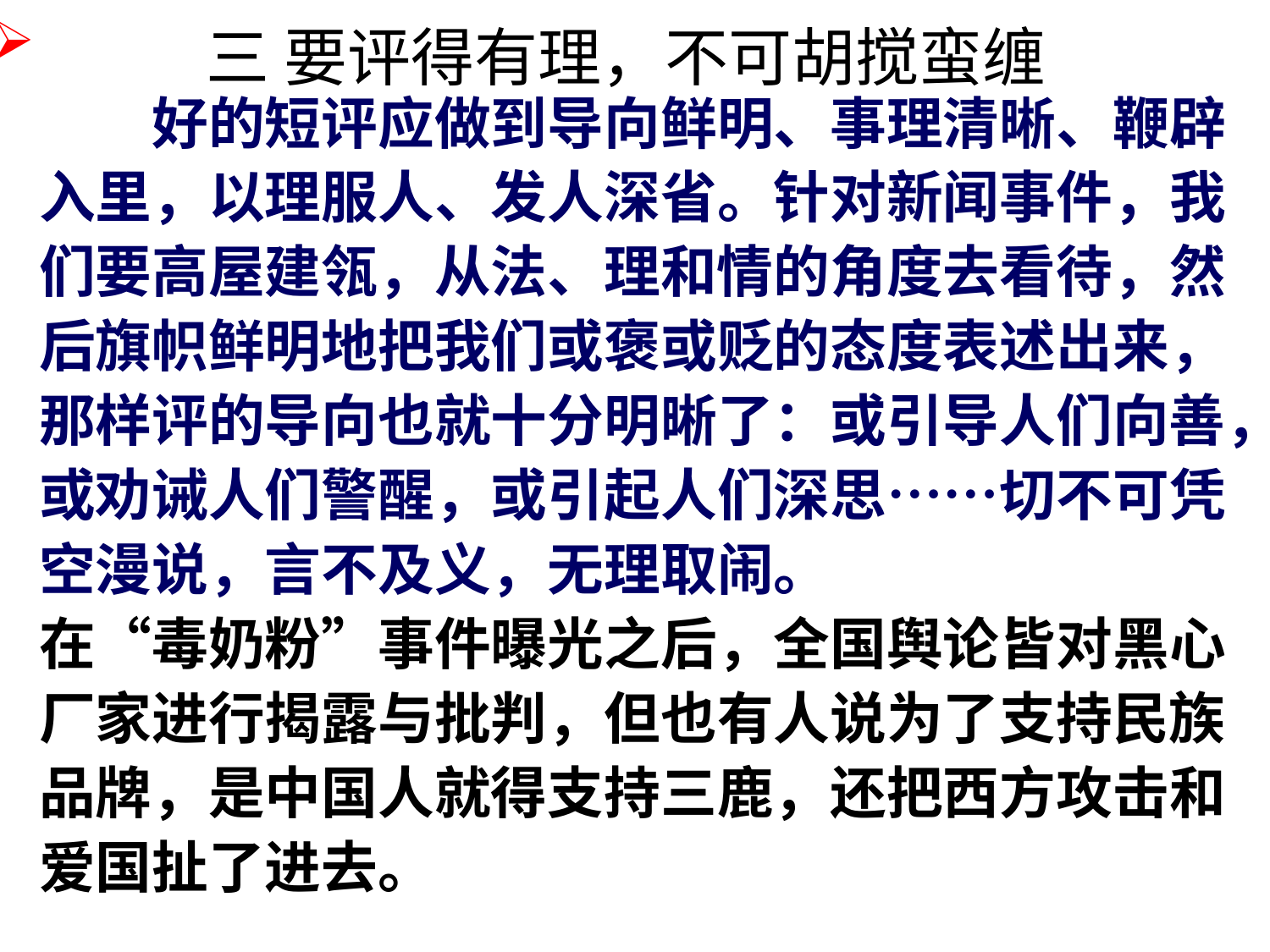

好的短评应做到导向鲜明、事理清晰、鞭辟入里，以理服人、发人深省。针对新闻事件，我们要高屋建瓴，从法、理和情的角度去看待，然后旗帜鲜明地把我们或褒或贬的态度表述出来，那样评的导向也就十分明晰了：或引导人们向善，或劝诫人们警醒，或引起人们深思……切不可凭空漫说，言不及义，无理取闹。
在“毒奶粉”事件曝光之后，全国舆论皆对黑心厂家进行揭露与批判，但也有人说为了支持民族品牌，是中国人就得支持三鹿，还把西方攻击和爱国扯了进去。
# 三 要评得有理，不可胡搅蛮缠